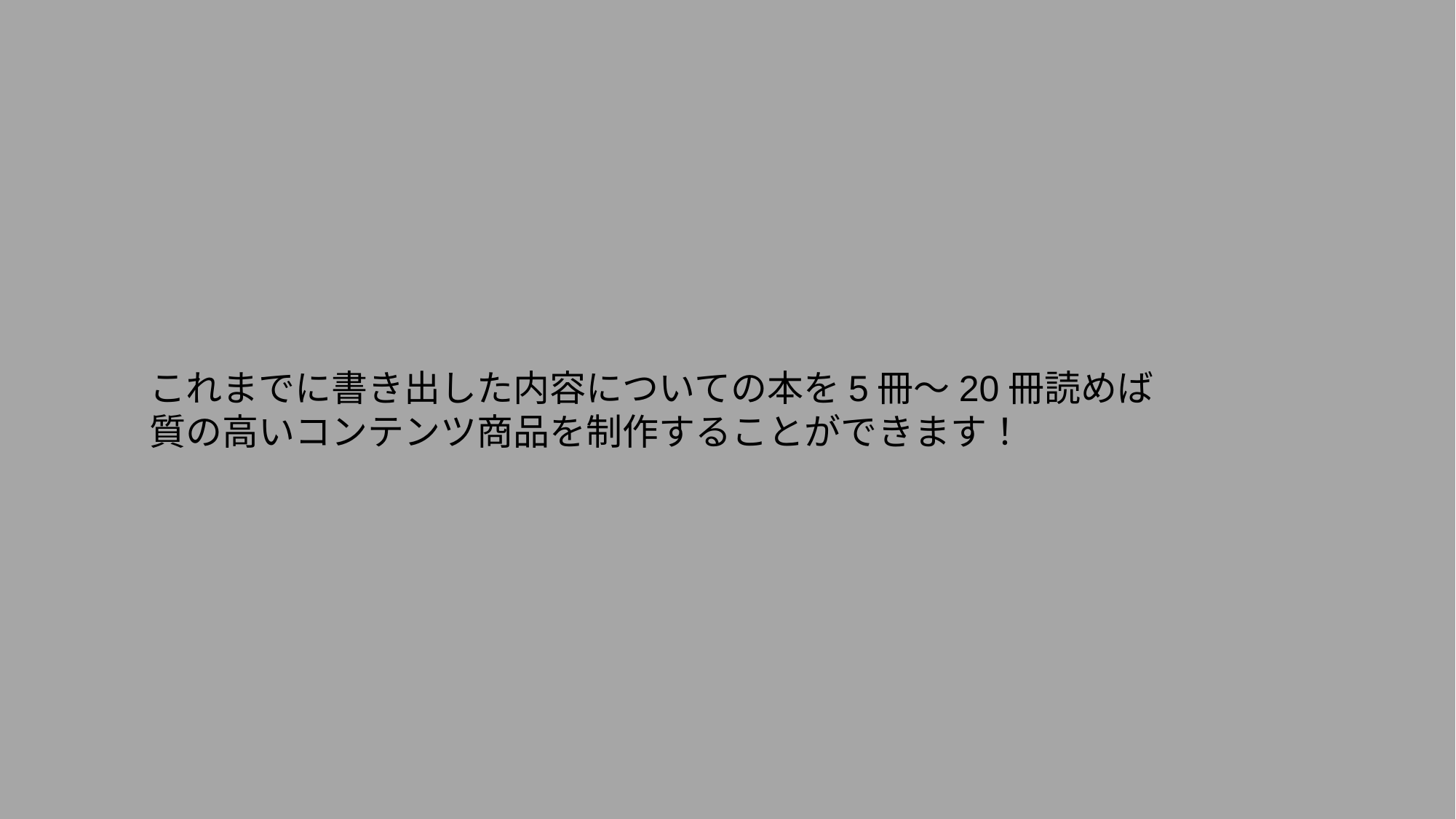

これまでに書き出した内容についての本を5冊〜20冊読めば
質の高いコンテンツ商品を制作することができます！